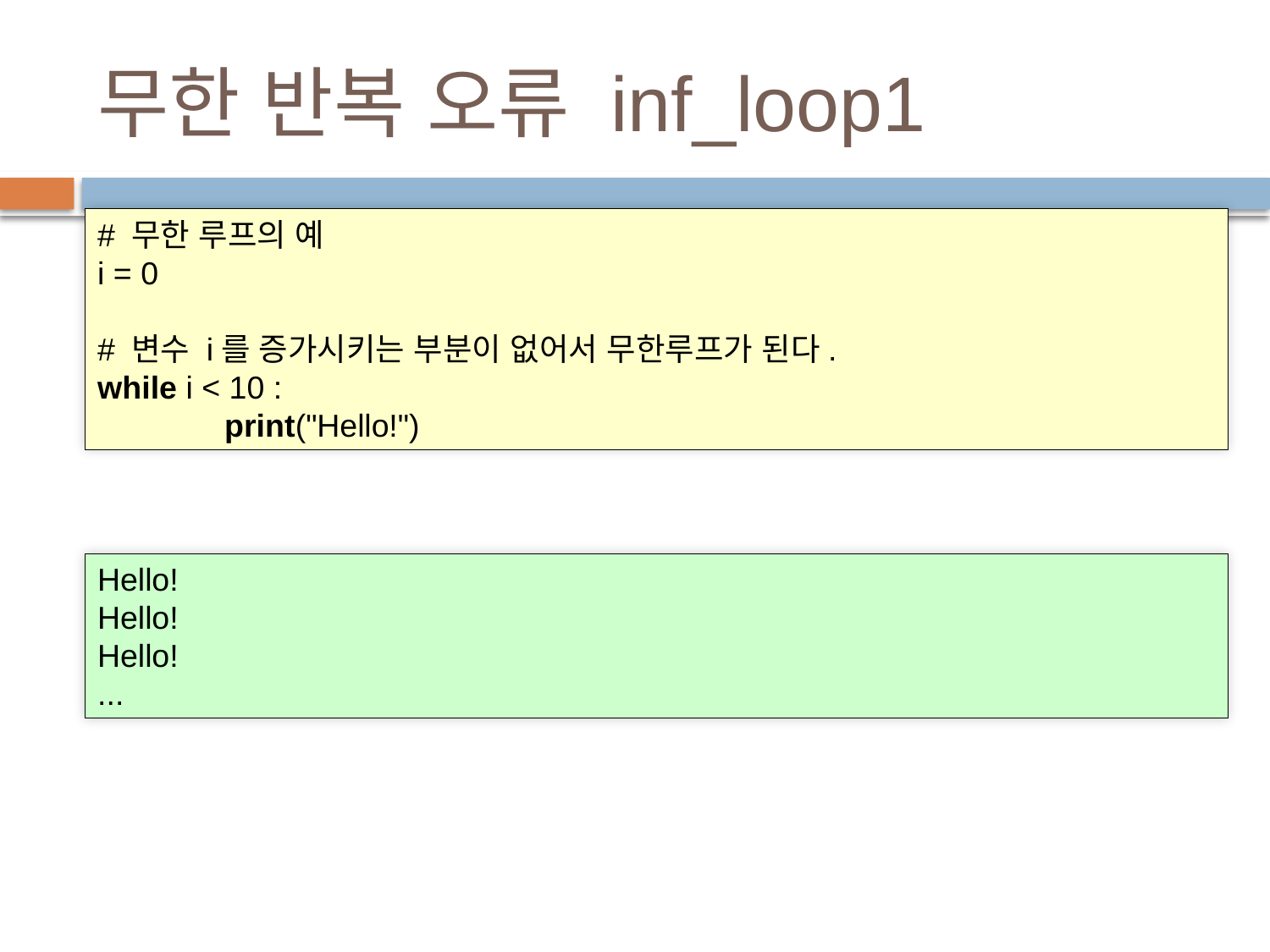

# 무한 반복 오류 inf_loop1
# 무한 루프의 예
i = 0

# 변수 i를 증가시키는 부분이 없어서 무한루프가 된다.
while i < 10 :
	print("Hello!")

Hello!
Hello!
Hello!
...